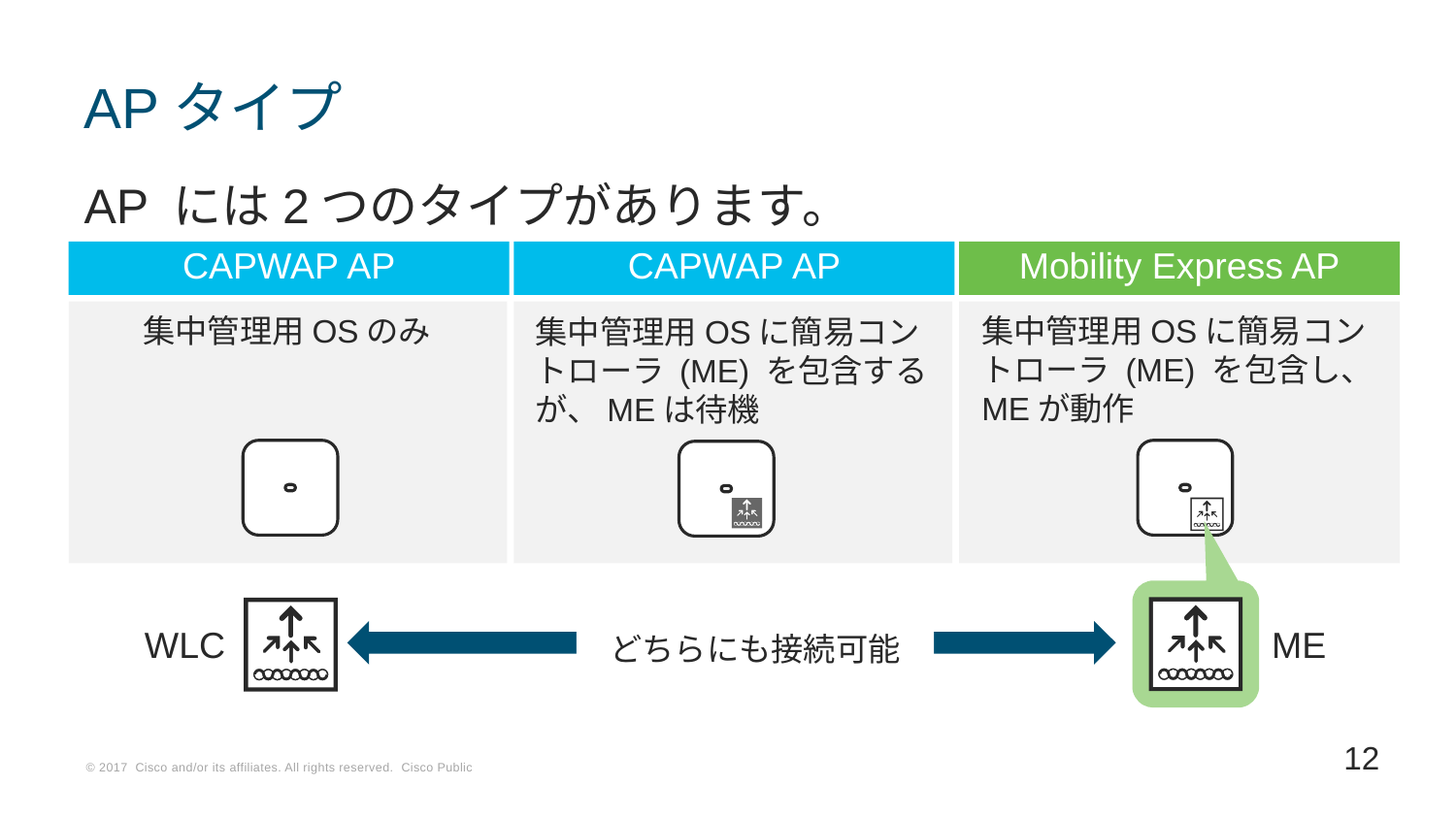

# APタイプ
AP には2つのタイプがあります。
CAPWAP AP
CAPWAP AP
Mobility Express AP

集中管理用OSのみ
集中管理用OSに簡易コントローラ (ME) を包含し、MEが動作
集中管理用OSに簡易コントローラ (ME) を包含するが、MEは待機

WLC
ME

どちらにも接続可能